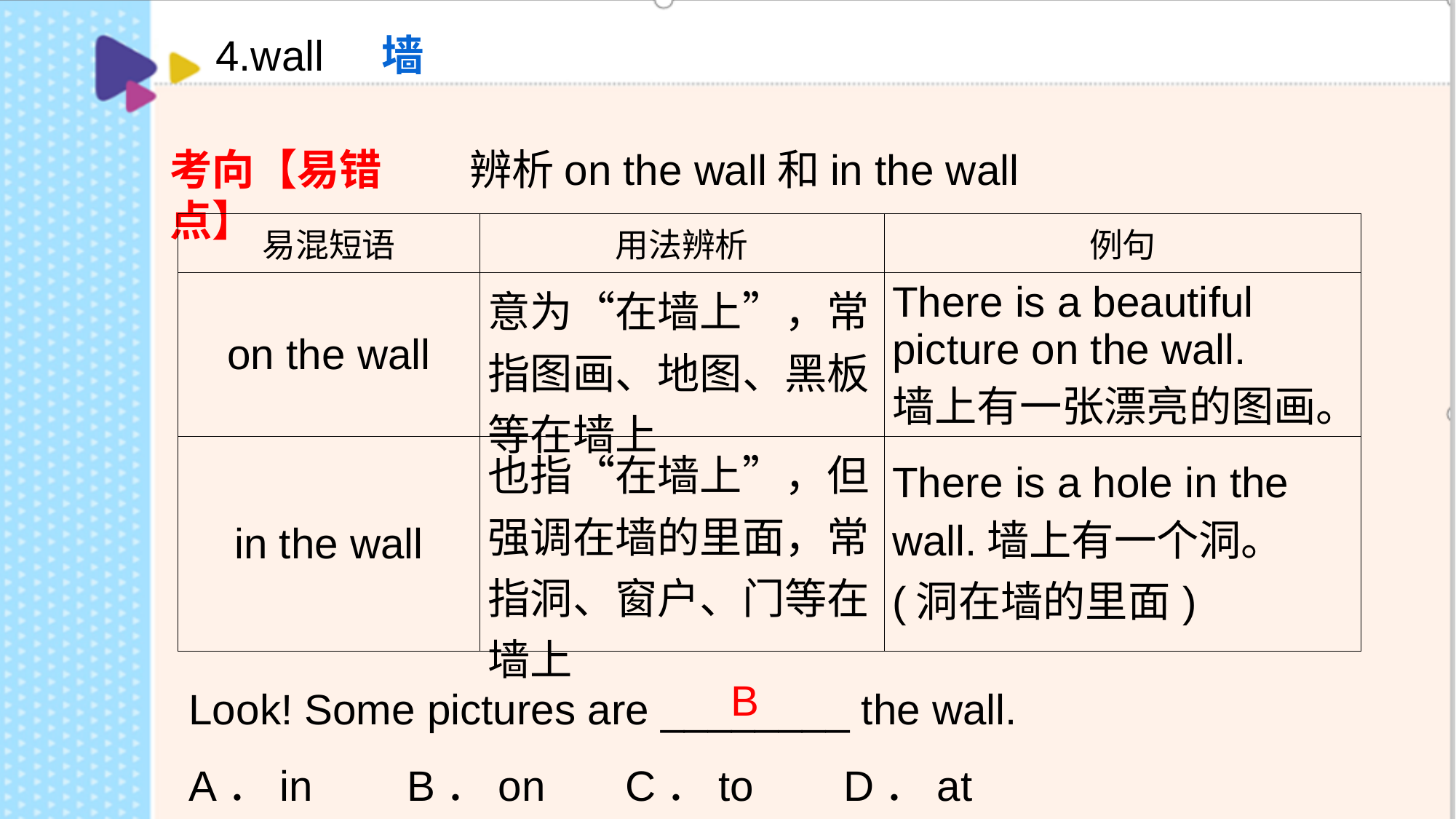

4.wall    墙
辨析on the wall和in the wall
考向【易错点】
| 易混短语 | 用法辨析 | 例句 |
| --- | --- | --- |
| on the wall | 意为“在墙上”，常指图画、地图、黑板等在墙上 | There is a beautiful picture on the wall. 墙上有一张漂亮的图画。 |
| in the wall | 也指“在墙上”，但强调在墙的里面，常指洞、窗户、门等在墙上 | There is a hole in the wall.墙上有一个洞。(洞在墙的里面) |
Look! Some pictures are ________ the wall.
A．in  	B．on  	C．to  	D．at
B